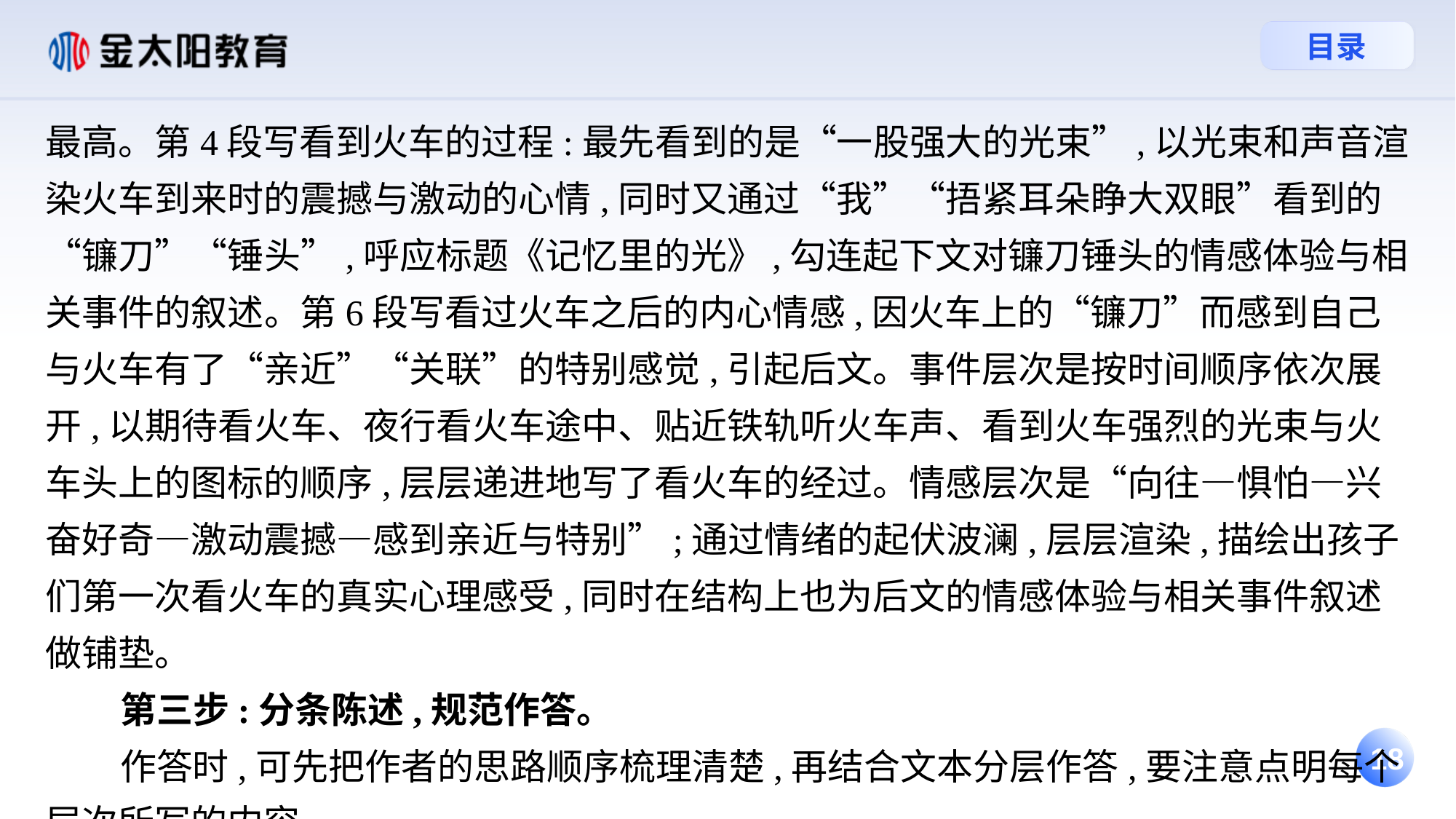

最高。第4段写看到火车的过程:最先看到的是“一股强大的光束”,以光束和声音渲染火车到来时的震撼与激动的心情,同时又通过“我”“捂紧耳朵睁大双眼”看到的“镰刀”“锤头”,呼应标题《记忆里的光》,勾连起下文对镰刀锤头的情感体验与相关事件的叙述。第6段写看过火车之后的内心情感,因火车上的“镰刀”而感到自己与火车有了“亲近”“关联”的特别感觉,引起后文。事件层次是按时间顺序依次展开,以期待看火车、夜行看火车途中、贴近铁轨听火车声、看到火车强烈的光束与火车头上的图标的顺序,层层递进地写了看火车的经过。情感层次是“向往—惧怕—兴奋好奇—激动震撼—感到亲近与特别”;通过情绪的起伏波澜,层层渲染,描绘出孩子们第一次看火车的真实心理感受,同时在结构上也为后文的情感体验与相关事件叙述做铺垫。
        第三步:分条陈述,规范作答。
        作答时,可先把作者的思路顺序梳理清楚,再结合文本分层作答,要注意点明每个层次所写的内容。